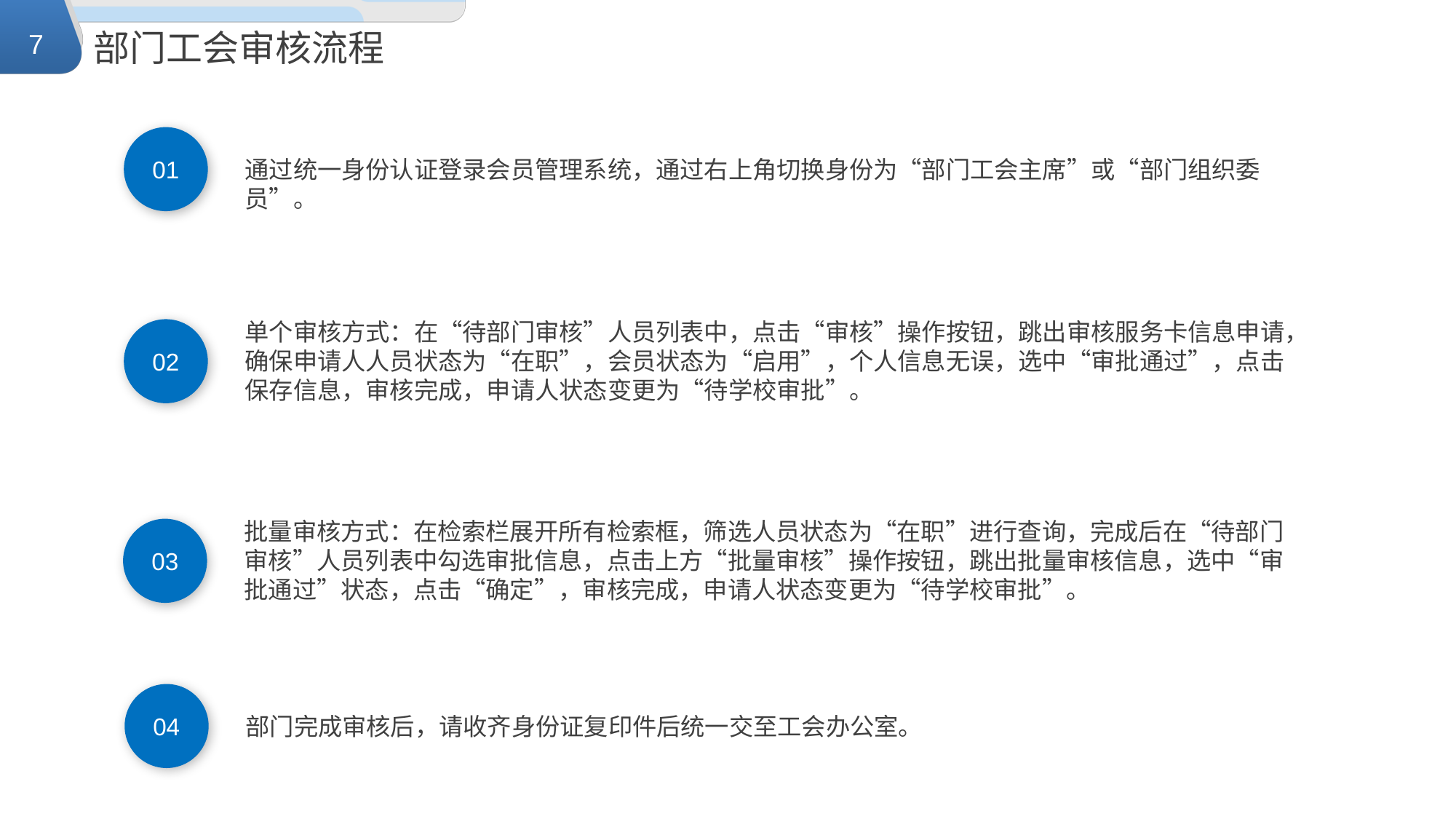

部门工会审核流程
01
通过统一身份认证登录会员管理系统，通过右上角切换身份为“部门工会主席”或“部门组织委员”。
单个审核方式：在“待部门审核”人员列表中，点击“审核”操作按钮，跳出审核服务卡信息申请，确保申请人人员状态为“在职”，会员状态为“启用”，个人信息无误，选中“审批通过”，点击保存信息，审核完成，申请人状态变更为“待学校审批”。
02
批量审核方式：在检索栏展开所有检索框，筛选人员状态为“在职”进行查询，完成后在“待部门审核”人员列表中勾选审批信息，点击上方“批量审核”操作按钮，跳出批量审核信息，选中“审批通过”状态，点击“确定”，审核完成，申请人状态变更为“待学校审批”。
03
04
部门完成审核后，请收齐身份证复印件后统一交至工会办公室。